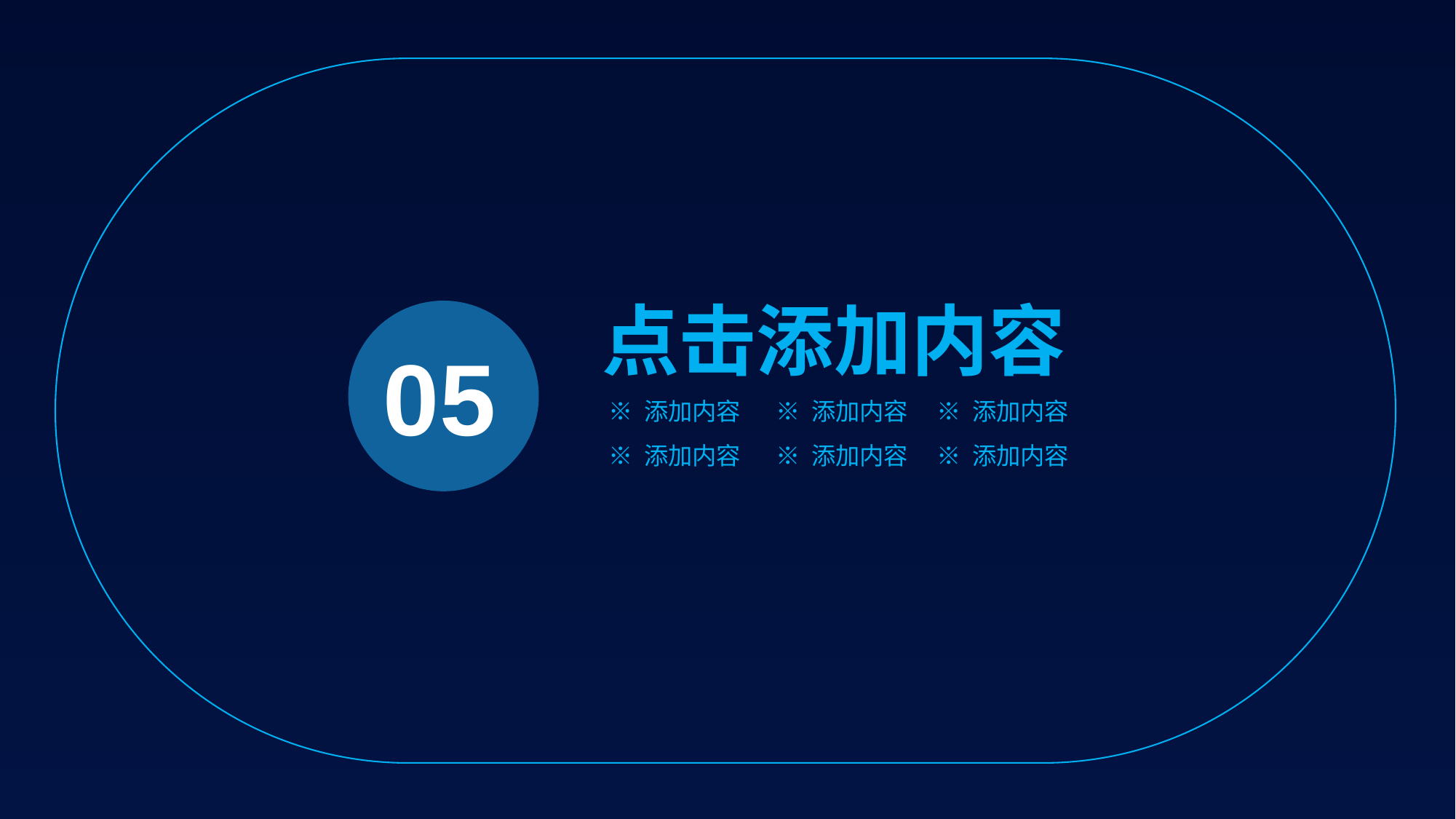

点击添加内容

05
※ 添加内容
※ 添加内容
※ 添加内容
※ 添加内容
※ 添加内容
※ 添加内容